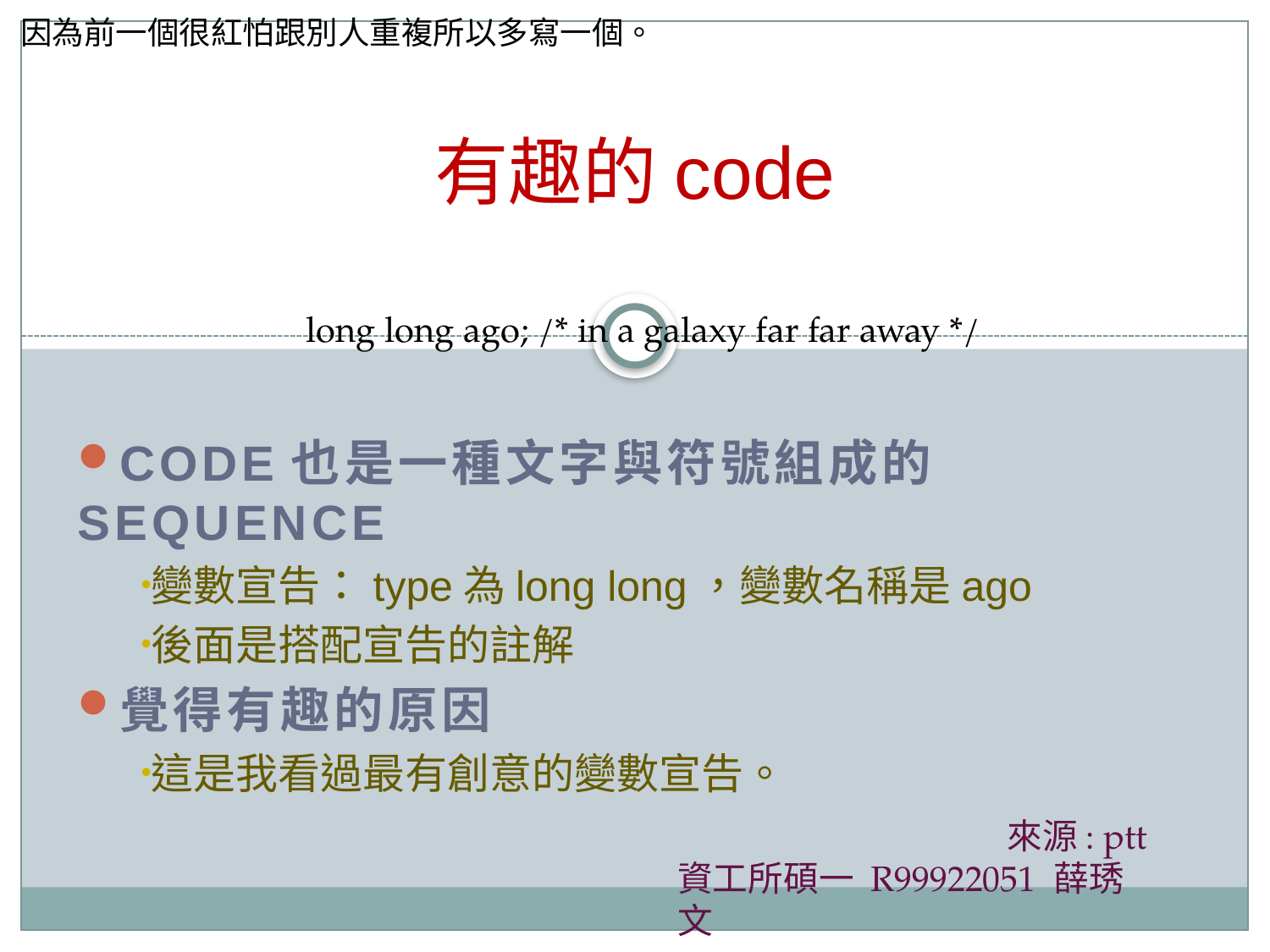

因為前一個很紅怕跟別人重複所以多寫一個。
# 有趣的code
long long ago; /* in a galaxy far far away */
Code也是一種文字與符號組成的sequence
變數宣告：type為long long，變數名稱是ago
後面是搭配宣告的註解
覺得有趣的原因
這是我看過最有創意的變數宣告。
來源: ptt
資工所碩一 R99922051 薛琇文